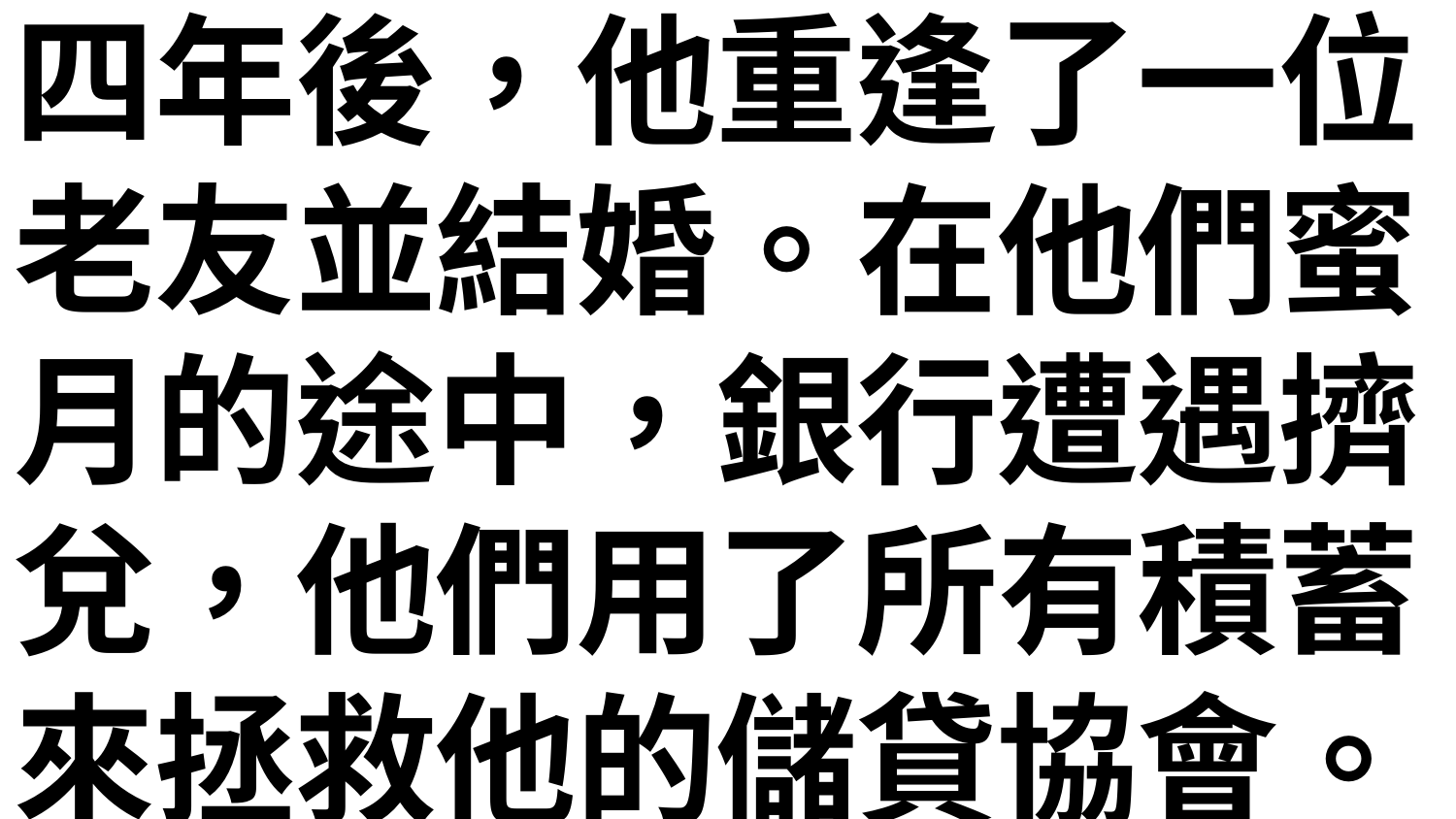

四年後，他重逢了一位老友並結婚。在他們蜜月的途中，銀行遭遇擠兌，他們用了所有積蓄來拯救他的儲貸協會。